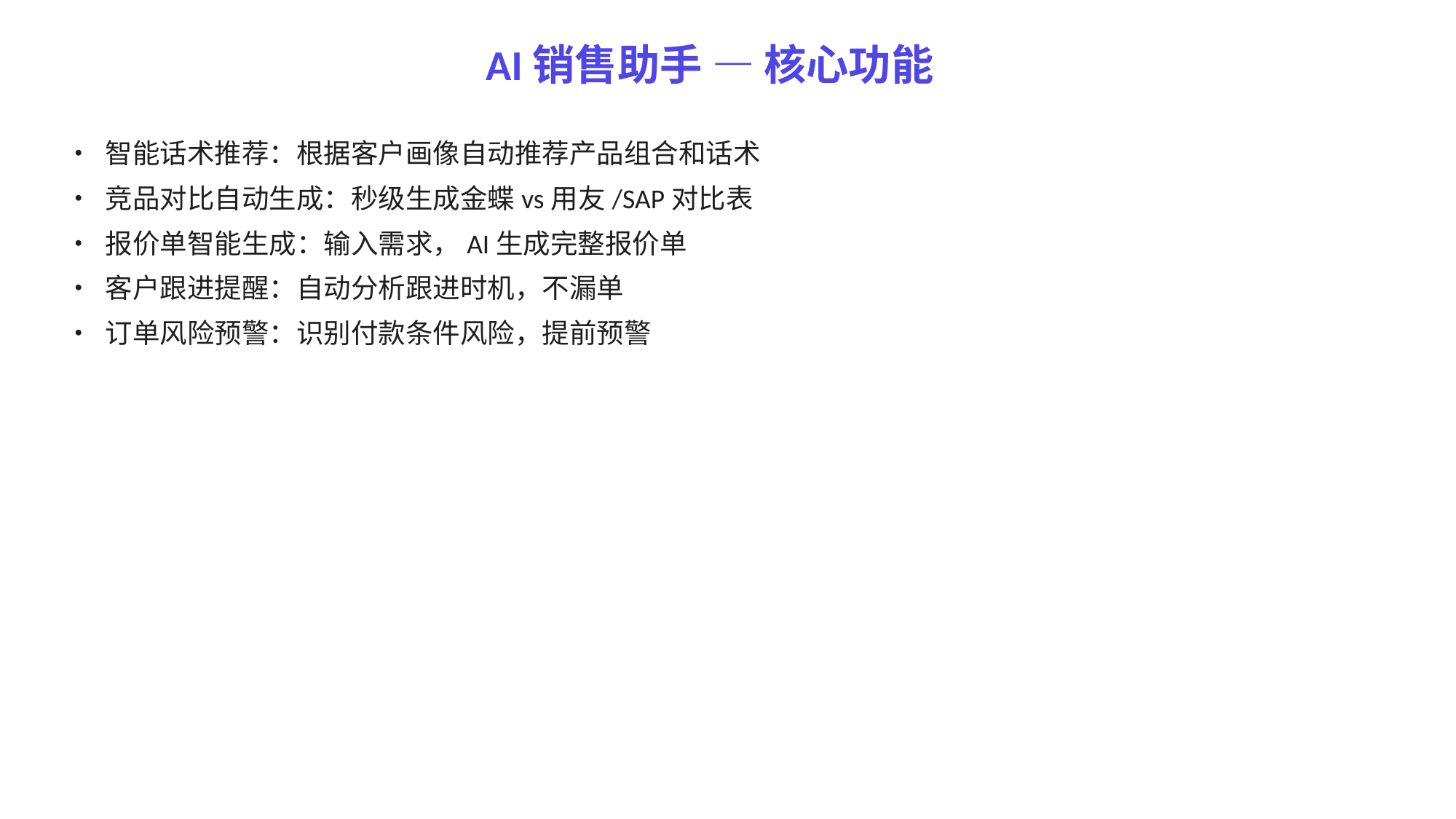

AI销售助手 — 核心功能
• 智能话术推荐：根据客户画像自动推荐产品组合和话术
• 竞品对比自动生成：秒级生成金蝶vs用友/SAP对比表
• 报价单智能生成：输入需求，AI生成完整报价单
• 客户跟进提醒：自动分析跟进时机，不漏单
• 订单风险预警：识别付款条件风险，提前预警